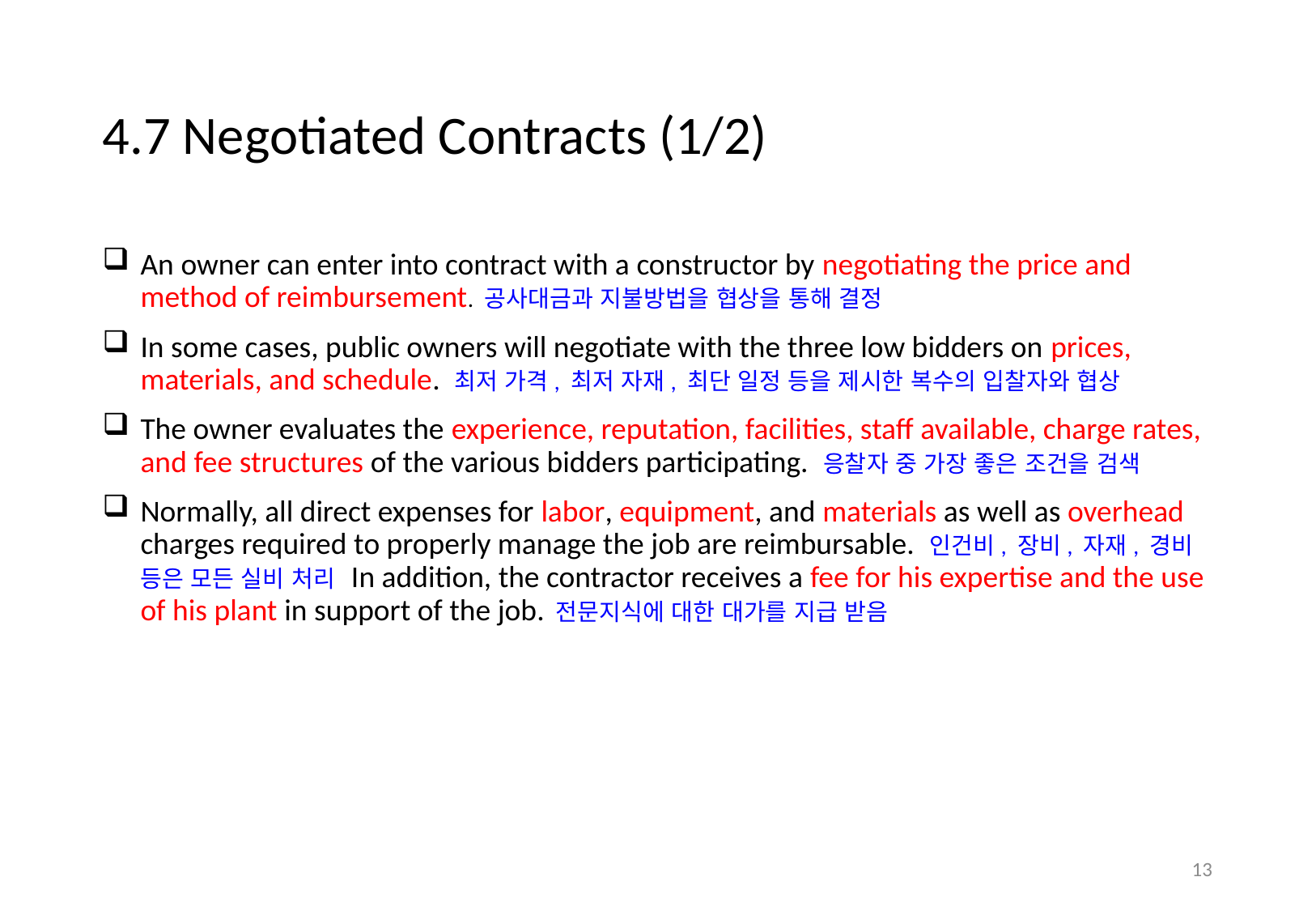

# 4.7 Negotiated Contracts (1/2)
An owner can enter into contract with a constructor by negotiating the price and method of reimbursement. 공사대금과 지불방법을 협상을 통해 결정
In some cases, public owners will negotiate with the three low bidders on prices, materials, and schedule. 최저 가격, 최저 자재, 최단 일정 등을 제시한 복수의 입찰자와 협상
The owner evaluates the experience, reputation, facilities, staff available, charge rates, and fee structures of the various bidders participating. 응찰자 중 가장 좋은 조건을 검색
Normally, all direct expenses for labor, equipment, and materials as well as overhead charges required to properly manage the job are reimbursable. 인건비, 장비, 자재, 경비 등은 모든 실비 처리 In addition, the contractor receives a fee for his expertise and the use of his plant in support of the job. 전문지식에 대한 대가를 지급 받음
13